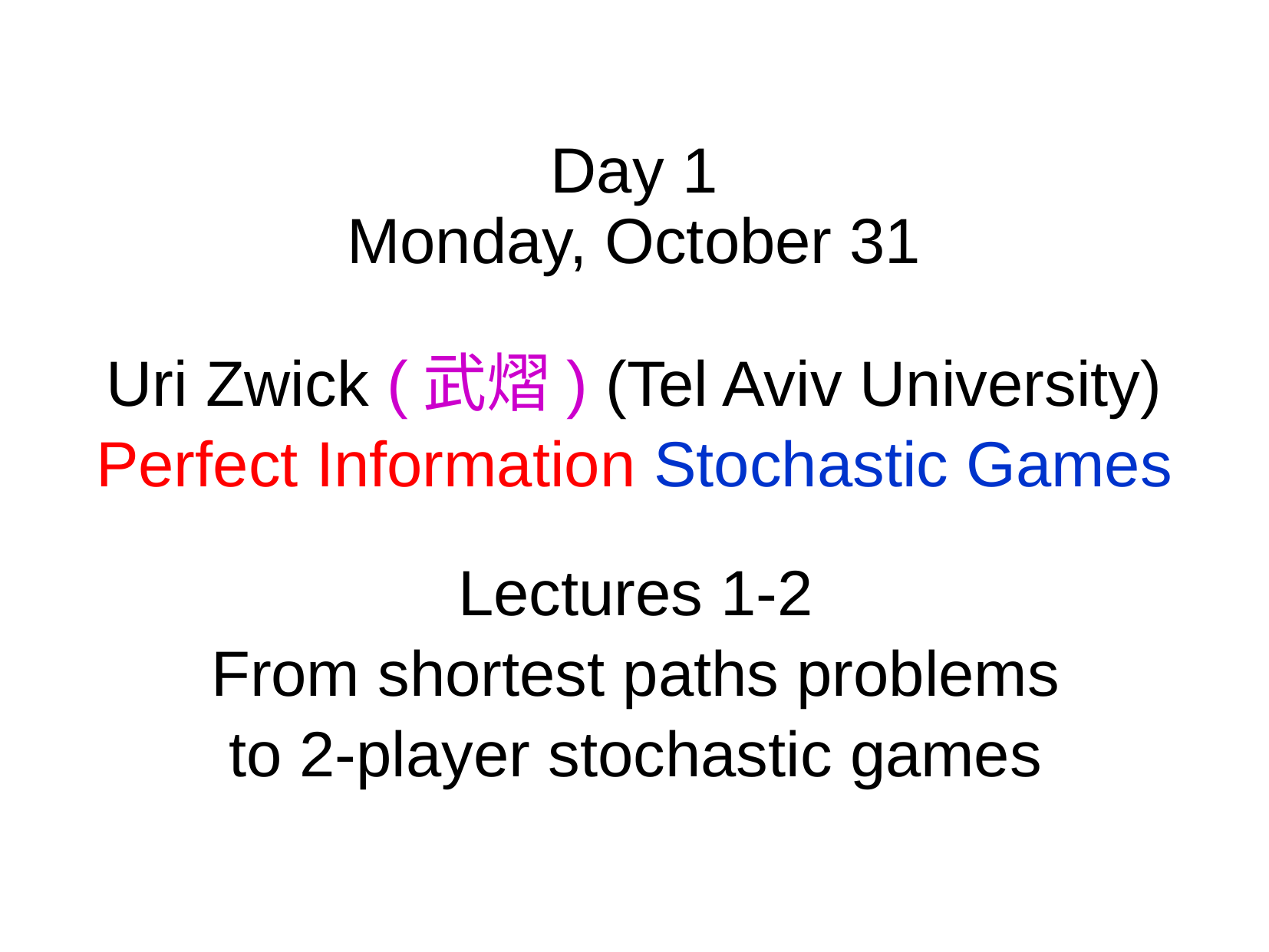

# Day 1 Monday, October 31
Uri Zwick (武熠) (Tel Aviv University)
Perfect Information Stochastic Games
Lectures 1-2
From shortest paths problems
to 2-player stochastic games